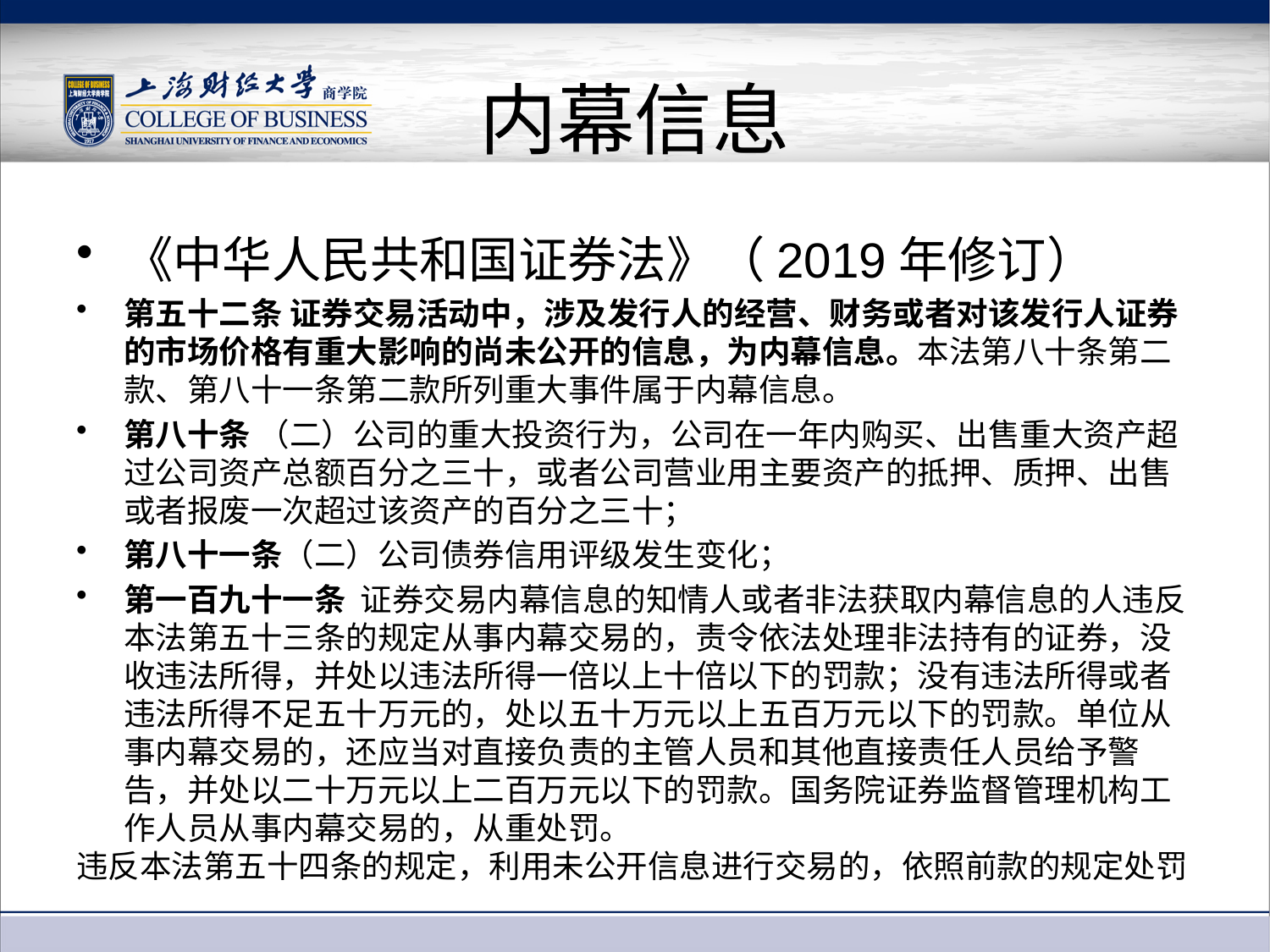

# 内幕信息
《中华人民共和国证券法》（2019年修订）
第五十二条 证券交易活动中，涉及发行人的经营、财务或者对该发行人证券的市场价格有重大影响的尚未公开的信息，为内幕信息。本法第八十条第二款、第八十一条第二款所列重大事件属于内幕信息。
第八十条 （二）公司的重大投资行为，公司在一年内购买、出售重大资产超过公司资产总额百分之三十，或者公司营业用主要资产的抵押、质押、出售或者报废一次超过该资产的百分之三十；
第八十一条（二）公司债券信用评级发生变化；
第一百九十一条  证券交易内幕信息的知情人或者非法获取内幕信息的人违反本法第五十三条的规定从事内幕交易的，责令依法处理非法持有的证券，没收违法所得，并处以违法所得一倍以上十倍以下的罚款；没有违法所得或者违法所得不足五十万元的，处以五十万元以上五百万元以下的罚款。单位从事内幕交易的，还应当对直接负责的主管人员和其他直接责任人员给予警告，并处以二十万元以上二百万元以下的罚款。国务院证券监督管理机构工作人员从事内幕交易的，从重处罚。
违反本法第五十四条的规定，利用未公开信息进行交易的，依照前款的规定处罚